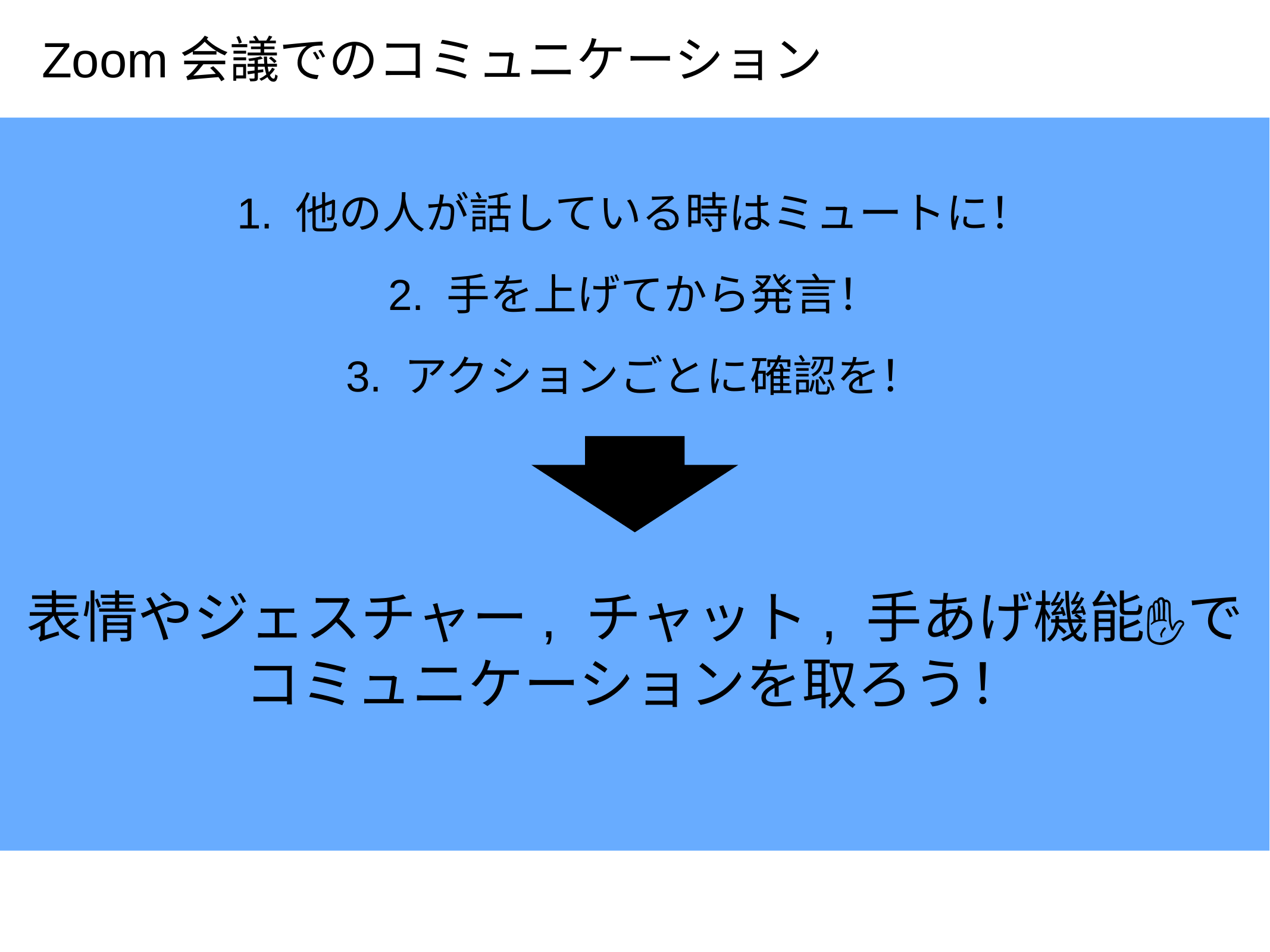

Zoom会議でのコミュニケーション

1. 他の人が話している時はミュートに！
2. 手を上げてから発言！
3. アクションごとに確認を！

表情やジェスチャー, チャット, 手あげ機能✋で
コミュニケーションを取ろう！